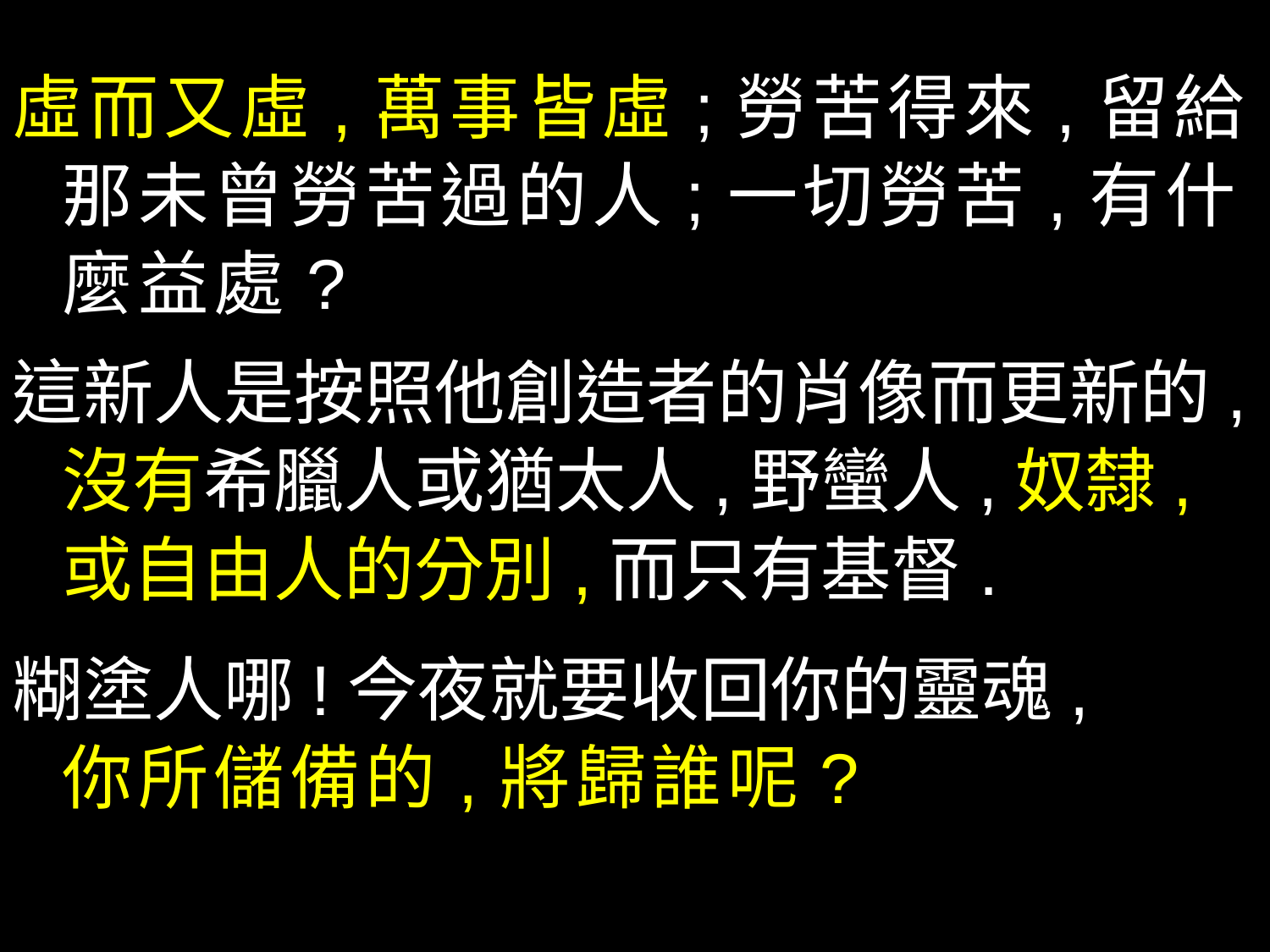

虛而又虛,萬事皆虛;勞苦得來,留給那未曾勞苦過的人;一切勞苦,有什麼益處?
這新人是按照他創造者的肖像而更新的,沒有希臘人或猶太人,野蠻人,奴隸,或自由人的分別,而只有基督.
糊塗人哪!今夜就要收回你的靈魂,
你所儲備的,將歸誰呢?